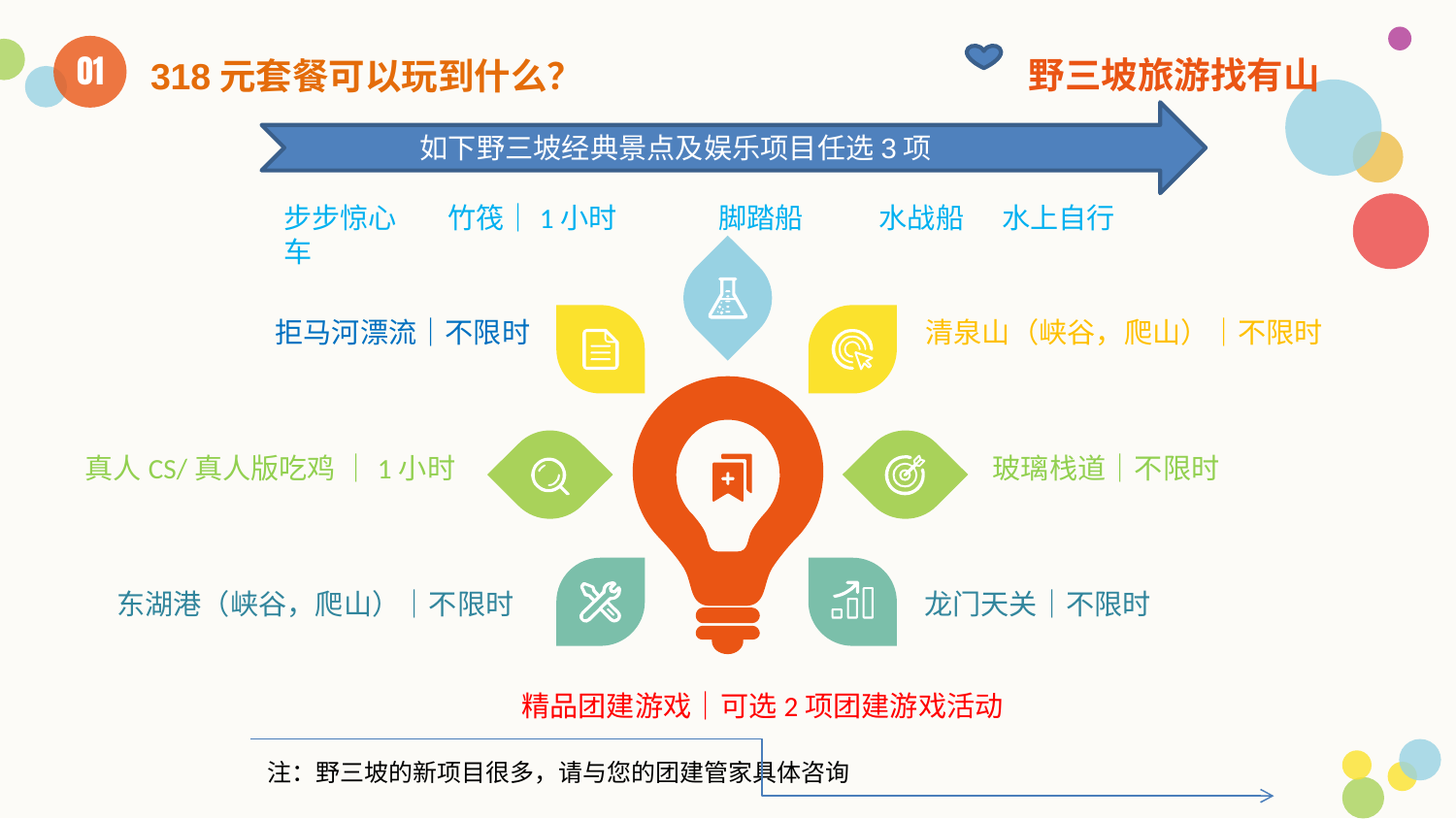

野三坡旅游找有山
01
318元套餐可以玩到什么？

如下野三坡经典景点及娱乐项目任选3项

步步惊心        竹筏｜1小时                脚踏船            水战船      水上自行车

拒马河漂流｜不限时
清泉山（峡谷，爬山）｜不限时

真人CS/真人版吃鸡 ｜1小时
玻璃栈道｜不限时

东湖港（峡谷，爬山）｜不限时

龙门天关｜不限时

精品团建游戏｜可选2项团建游戏活动

注：野三坡的新项目很多，请与您的团建管家具体咨询